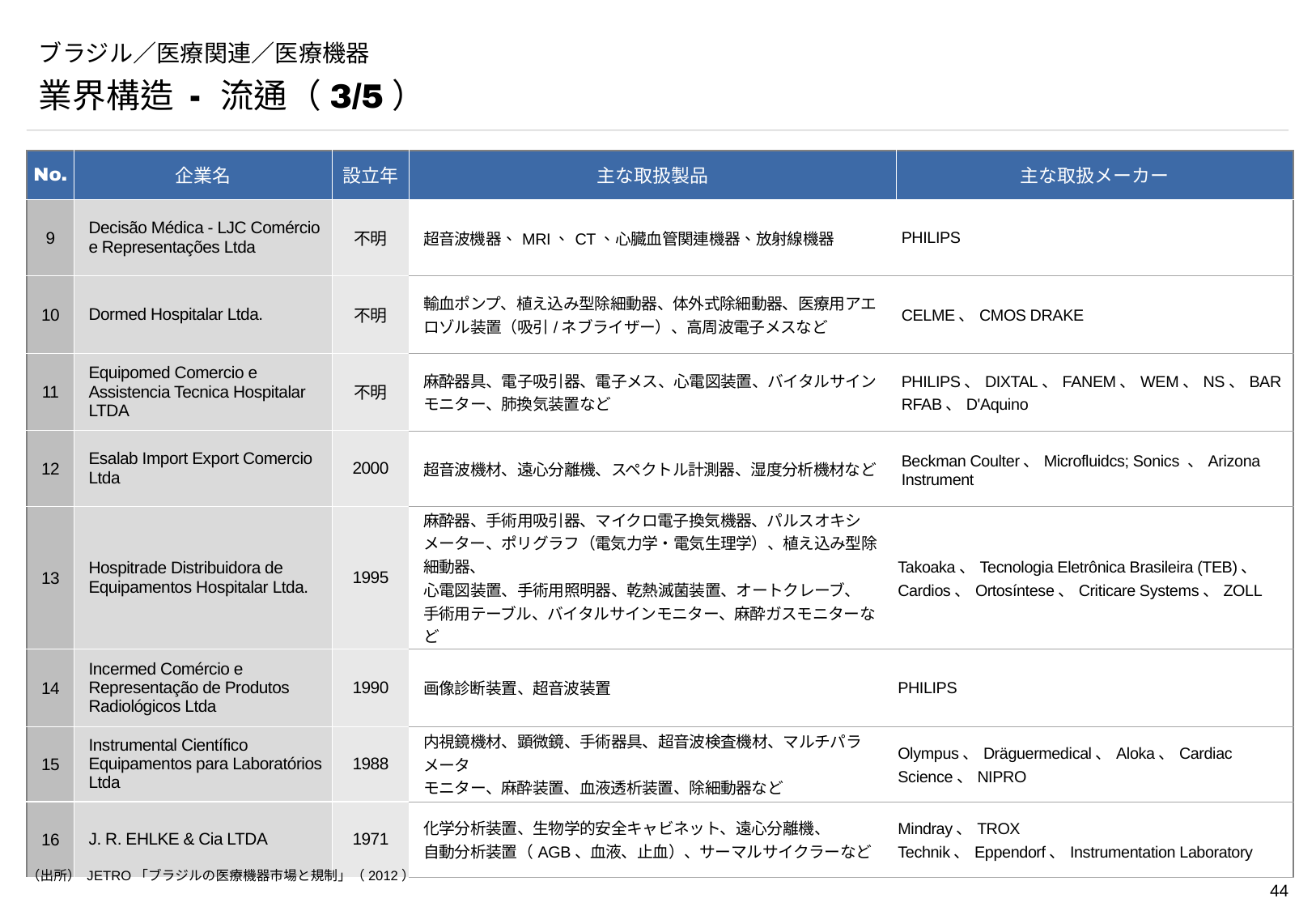

# ブラジル／医療関連／医療機器
業界構造 - 流通（3/5）
| No. | 企業名 | 設立年 | 主な取扱製品 | 主な取扱メーカー |
| --- | --- | --- | --- | --- |
| 9 | Decisão Médica - LJC Comércio e Representações Ltda | 不明 | 超音波機器、MRI、CT、心臓血管関連機器、放射線機器 | PHILIPS |
| 10 | Dormed Hospitalar Ltda. | 不明 | 輸血ポンプ、植え込み型除細動器、体外式除細動器、医療用アエ ロゾル装置（吸引/ネブライザー）、高周波電子メスなど | CELME、CMOS DRAKE |
| 11 | Equipomed Comercio e Assistencia Tecnica Hospitalar LTDA | 不明 | 麻酔器具、電子吸引器、電子メス、心電図装置、バイタルサイン モニター、肺換気装置など | PHILIPS、DIXTAL、FANEM、WEM、NS、BARRFAB、D'Aquino |
| 12 | Esalab Import Export Comercio Ltda | 2000 | 超音波機材、遠心分離機、スペクトル計測器、湿度分析機材など | Beckman Coulter、Microfluidcs; Sonics 、Arizona Instrument |
| 13 | Hospitrade Distribuidora de Equipamentos Hospitalar Ltda. | 1995 | 麻酔器、手術用吸引器、マイクロ電子換気機器、パルスオキシメーター、ポリグラフ（電気力学・電気生理学）、植え込み型除細動器、 心電図装置、手術用照明器、乾熱滅菌装置、オートクレーブ、 手術用テーブル、バイタルサインモニター、麻酔ガスモニターなど | Takoaka、Tecnologia Eletrônica Brasileira (TEB)、 Cardios、Ortosíntese、Criticare Systems、ZOLL |
| 14 | Incermed Comércio e Representação de Produtos Radiológicos Ltda | 1990 | 画像診断装置、超音波装置 | PHILIPS |
| 15 | Instrumental Científico Equipamentos para Laboratórios Ltda | 1988 | 内視鏡機材、顕微鏡、手術器具、超音波検査機材、マルチパラメータ モニター、麻酔装置、血液透析装置、除細動器など | Olympus、Dräguermedical、Aloka、Cardiac Science、NIPRO |
| 16 | J. R. EHLKE & Cia LTDA | 1971 | 化学分析装置、生物学的安全キャビネット、遠心分離機、 自動分析装置（AGB、血液、止血）、サーマルサイクラーなど | Mindray、TROX Technik、Eppendorf、Instrumentation Laboratory |
（出所） JETRO「ブラジルの医療機器市場と規制」（2012）